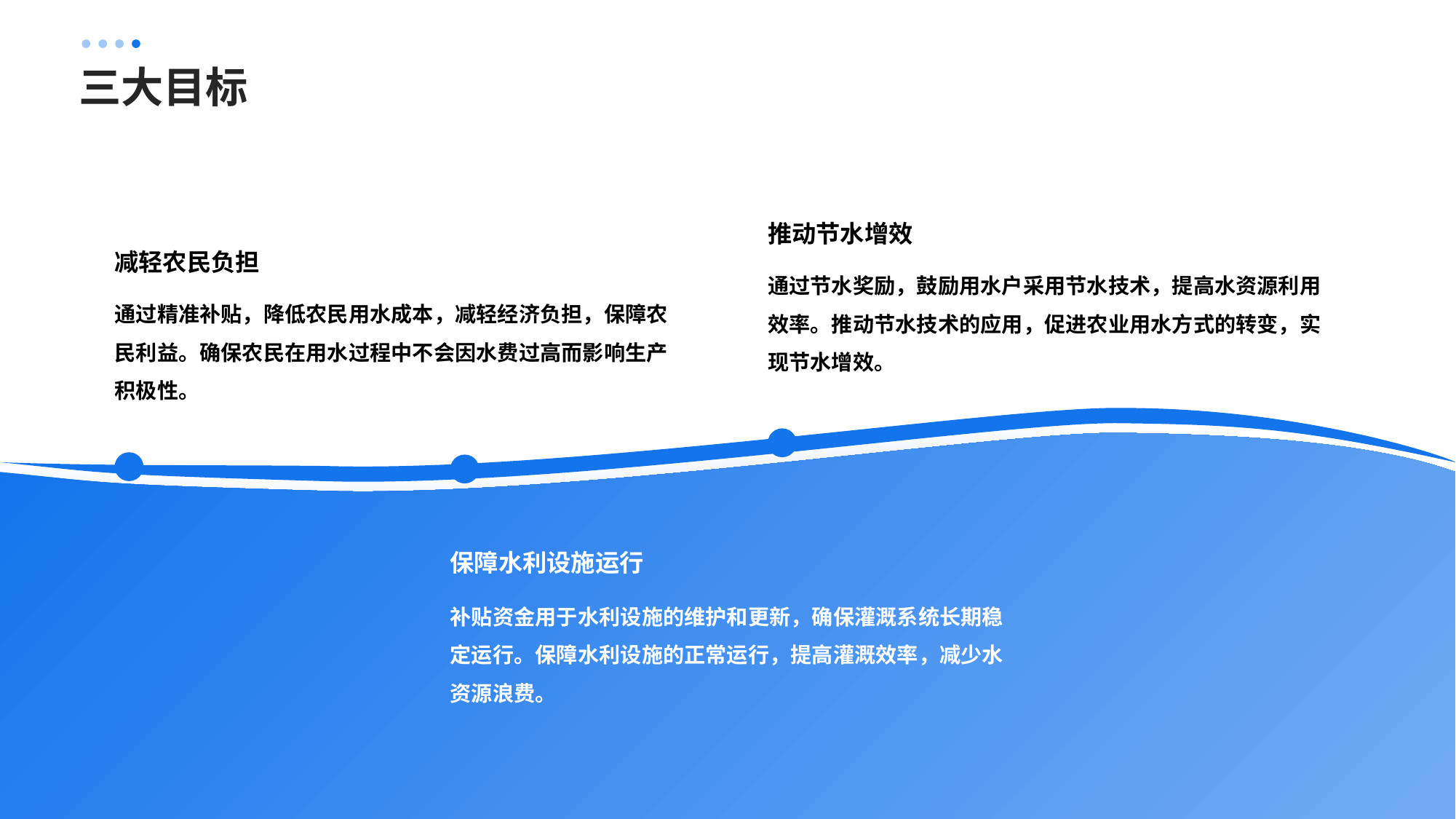

三大目标
推动节水增效
减轻农民负担
通过节水奖励，鼓励用水户采用节水技术，提高水资源利用效率。推动节水技术的应用，促进农业用水方式的转变，实现节水增效。
通过精准补贴，降低农民用水成本，减轻经济负担，保障农民利益。确保农民在用水过程中不会因水费过高而影响生产积极性。

保障水利设施运行
补贴资金用于水利设施的维护和更新，确保灌溉系统长期稳定运行。保障水利设施的正常运行，提高灌溉效率，减少水资源浪费。